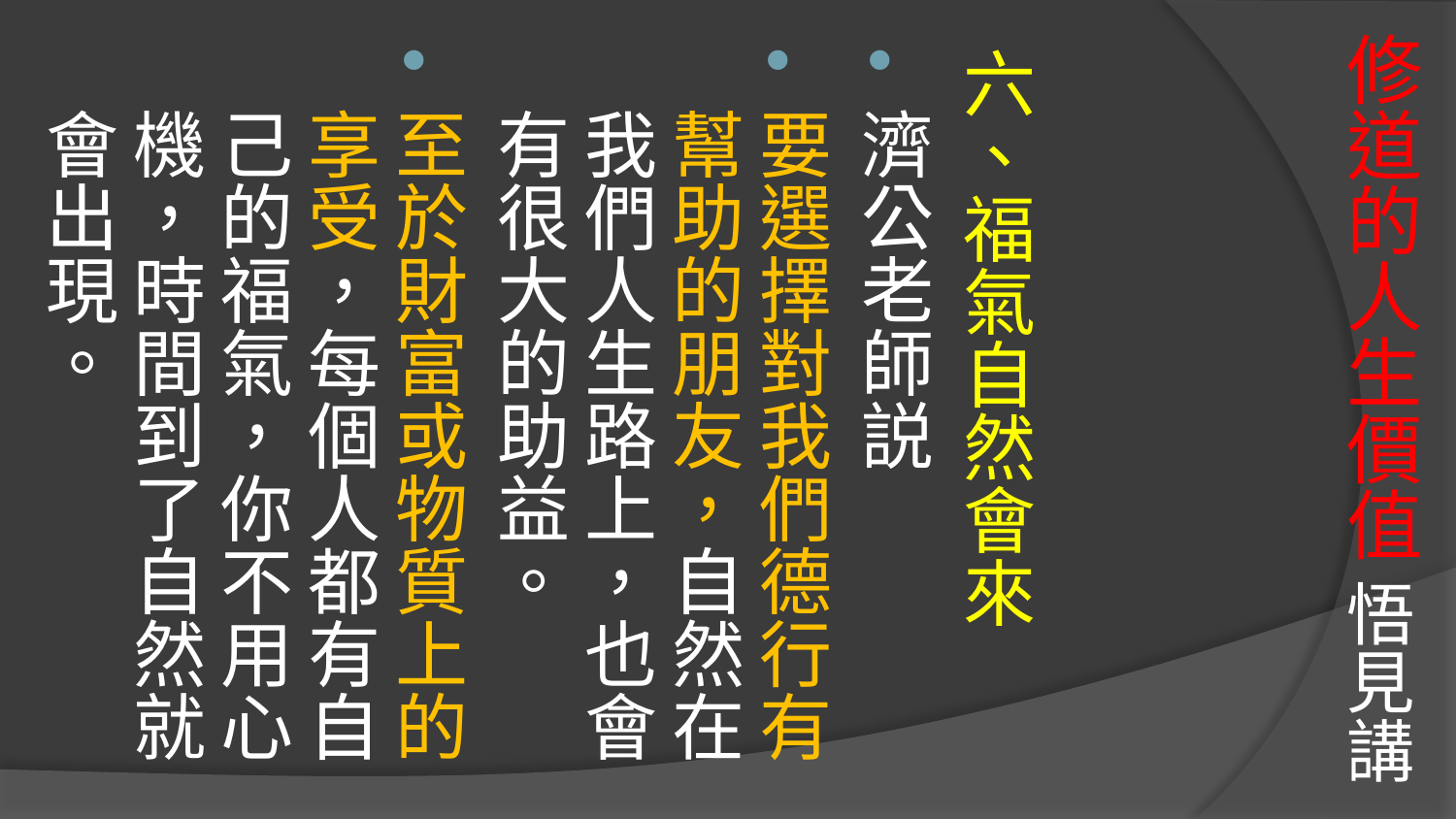

# 修道的人生價值 悟見講
六、福氣自然會來
濟公老師説
要選擇對我們德行有幫助的朋友，自然在我們人生路上，也會有很大的助益。
至於財富或物質上的享受，每個人都有自己的福氣，你不用心機，時間到了自然就會出現。